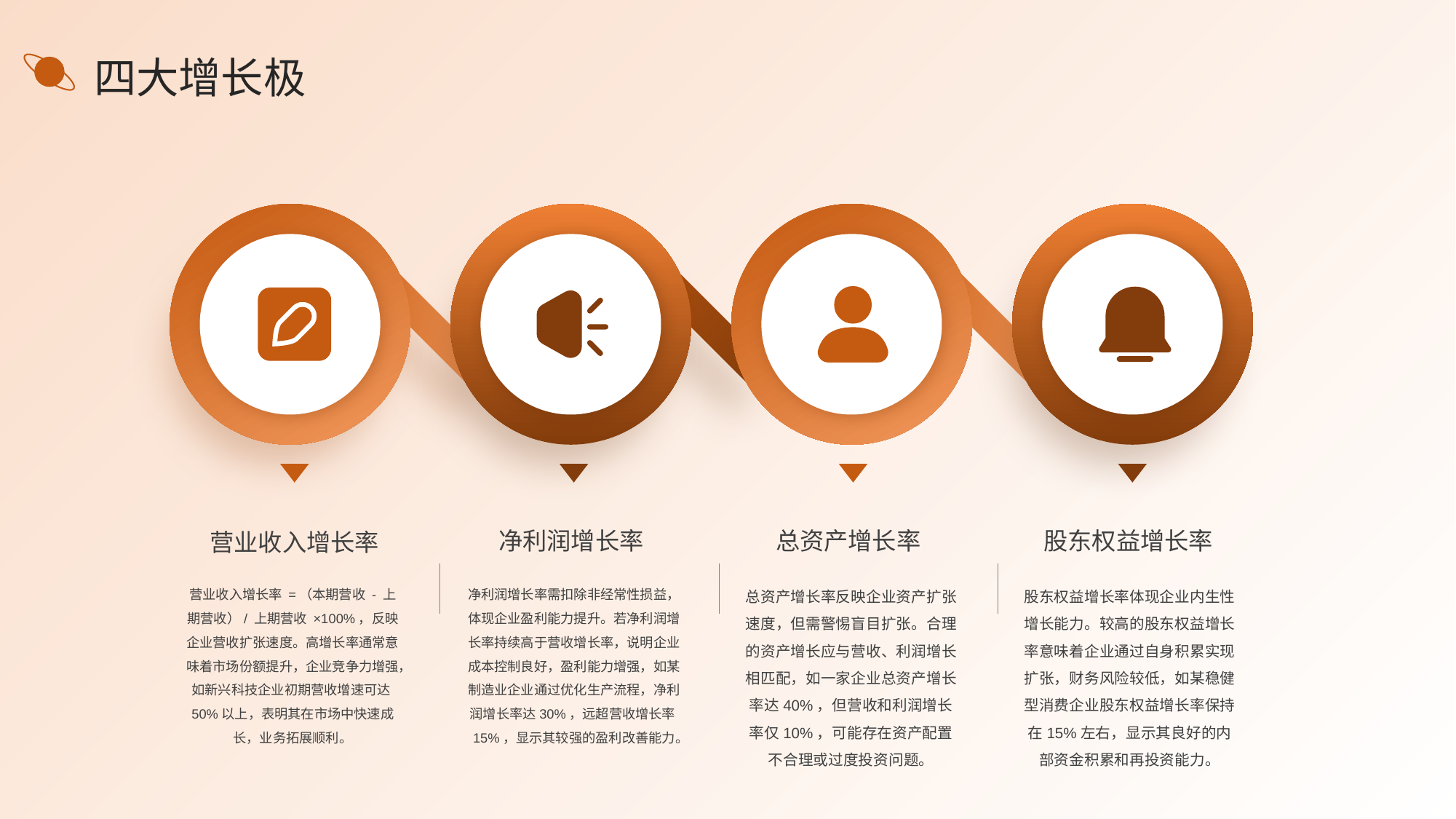

四大增长极

净利润增长率
总资产增长率
股东权益增长率
营业收入增长率
营业收入增长率 =（本期营收 - 上期营收）/ 上期营收 ×100%，反映企业营收扩张速度。高增长率通常意味着市场份额提升，企业竞争力增强，如新兴科技企业初期营收增速可达50%以上，表明其在市场中快速成长，业务拓展顺利。
净利润增长率需扣除非经常性损益，体现企业盈利能力提升。若净利润增长率持续高于营收增长率，说明企业成本控制良好，盈利能力增强，如某制造业企业通过优化生产流程，净利润增长率达30%，远超营收增长率15%，显示其较强的盈利改善能力。
总资产增长率反映企业资产扩张速度，但需警惕盲目扩张。合理的资产增长应与营收、利润增长相匹配，如一家企业总资产增长率达40%，但营收和利润增长率仅10%，可能存在资产配置不合理或过度投资问题。
股东权益增长率体现企业内生性增长能力。较高的股东权益增长率意味着企业通过自身积累实现扩张，财务风险较低，如某稳健型消费企业股东权益增长率保持在15%左右，显示其良好的内部资金积累和再投资能力。